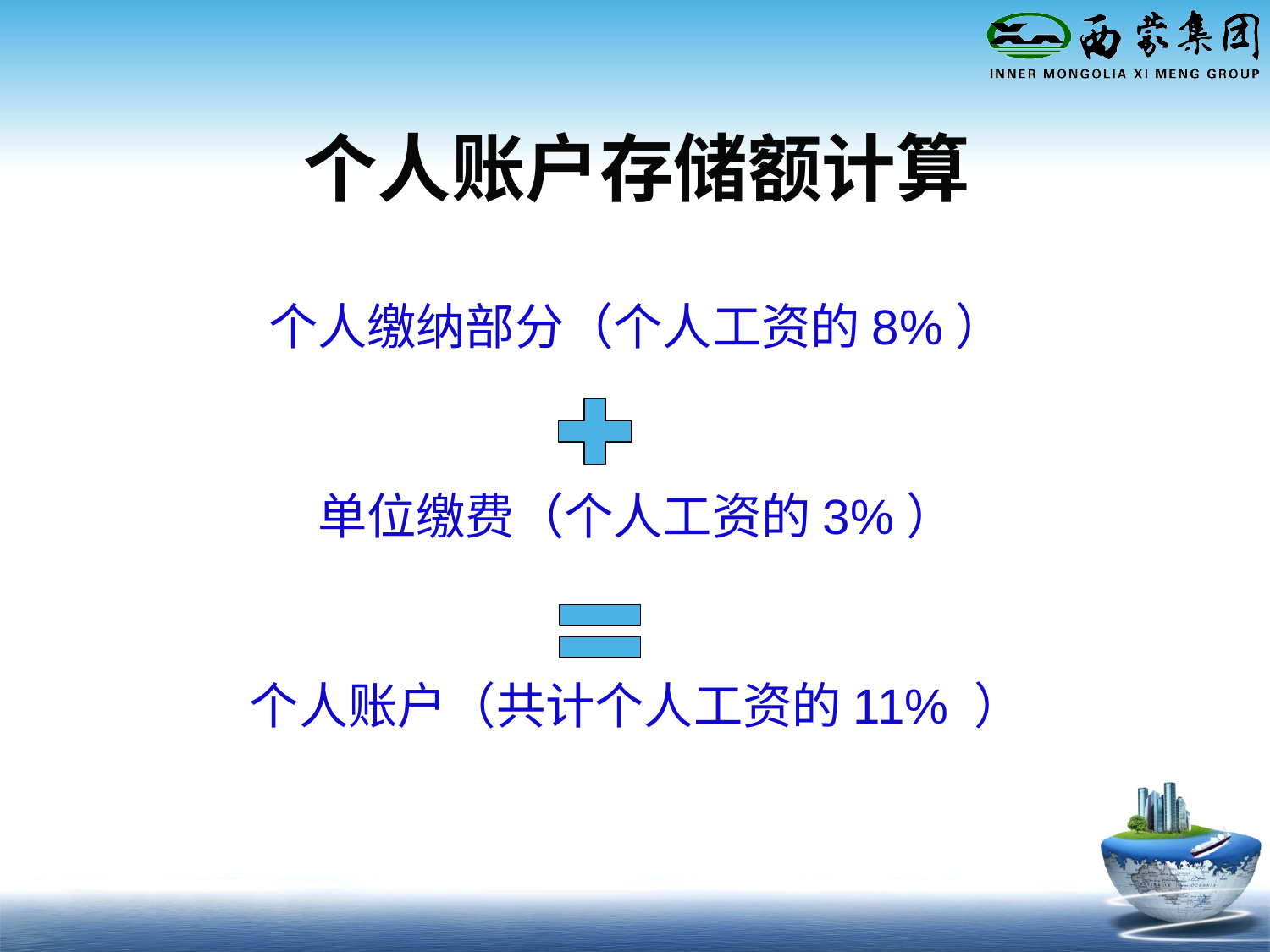

个人账户存储额计算
个人缴纳部分（个人工资的8%）

单位缴费（个人工资的3%）

个人账户（共计个人工资的11% ）